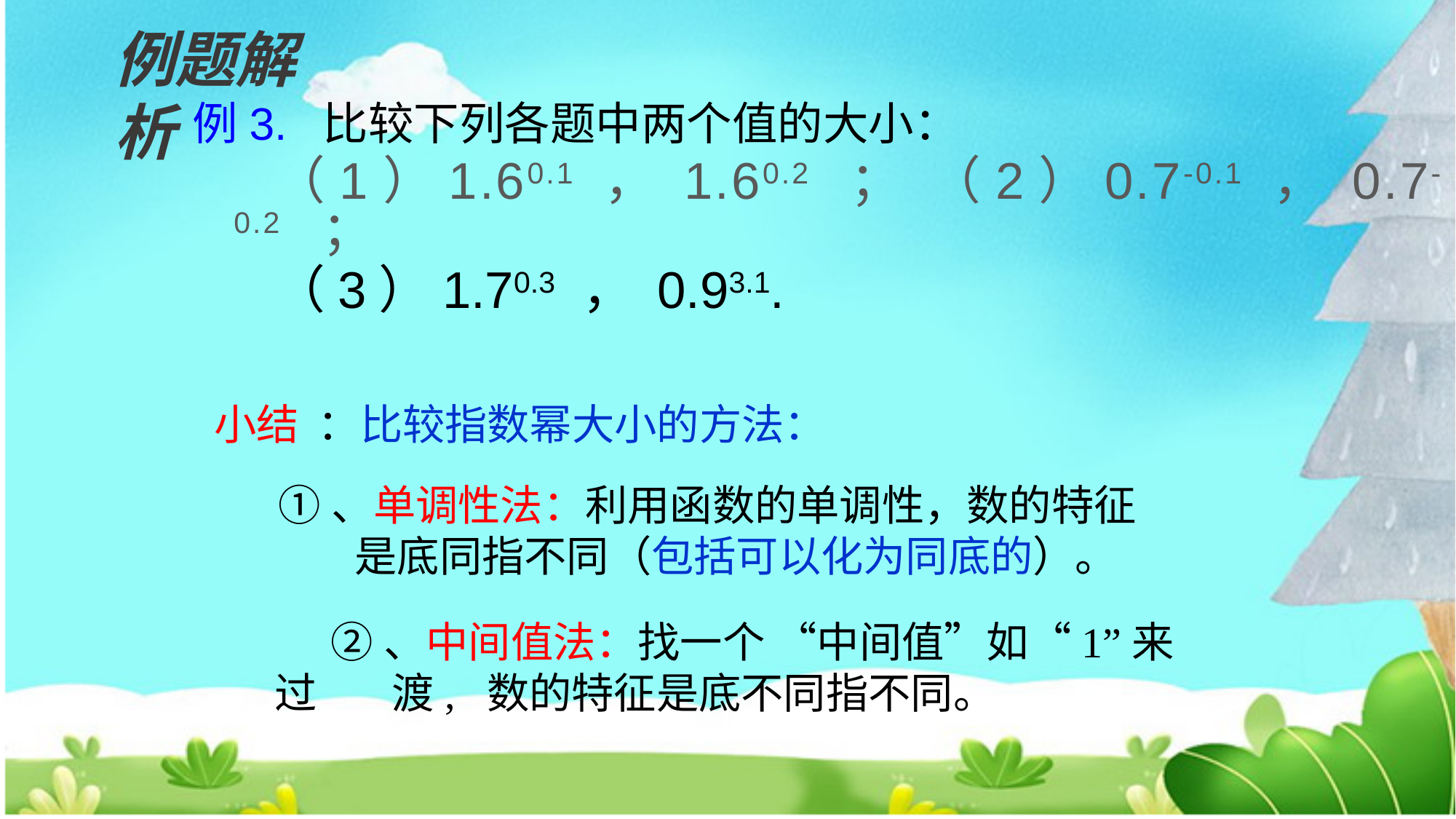

例题解析
例3.  比较下列各题中两个值的大小：
        （1）1.60.1 ， 1.60.2  ；  （2）0.7-0.1 ， 0.7-0.2  ；
      （3）1.70.3 ， 0.93.1.

小结  ：比较指数幂大小的方法：
①、单调性法：利用函数的单调性，数的特征
       是底同指不同（包括可以化为同底的）。
      ②、中间值法：找一个 “中间值”如“1”来过        渡,  数的特征是底不同指不同。